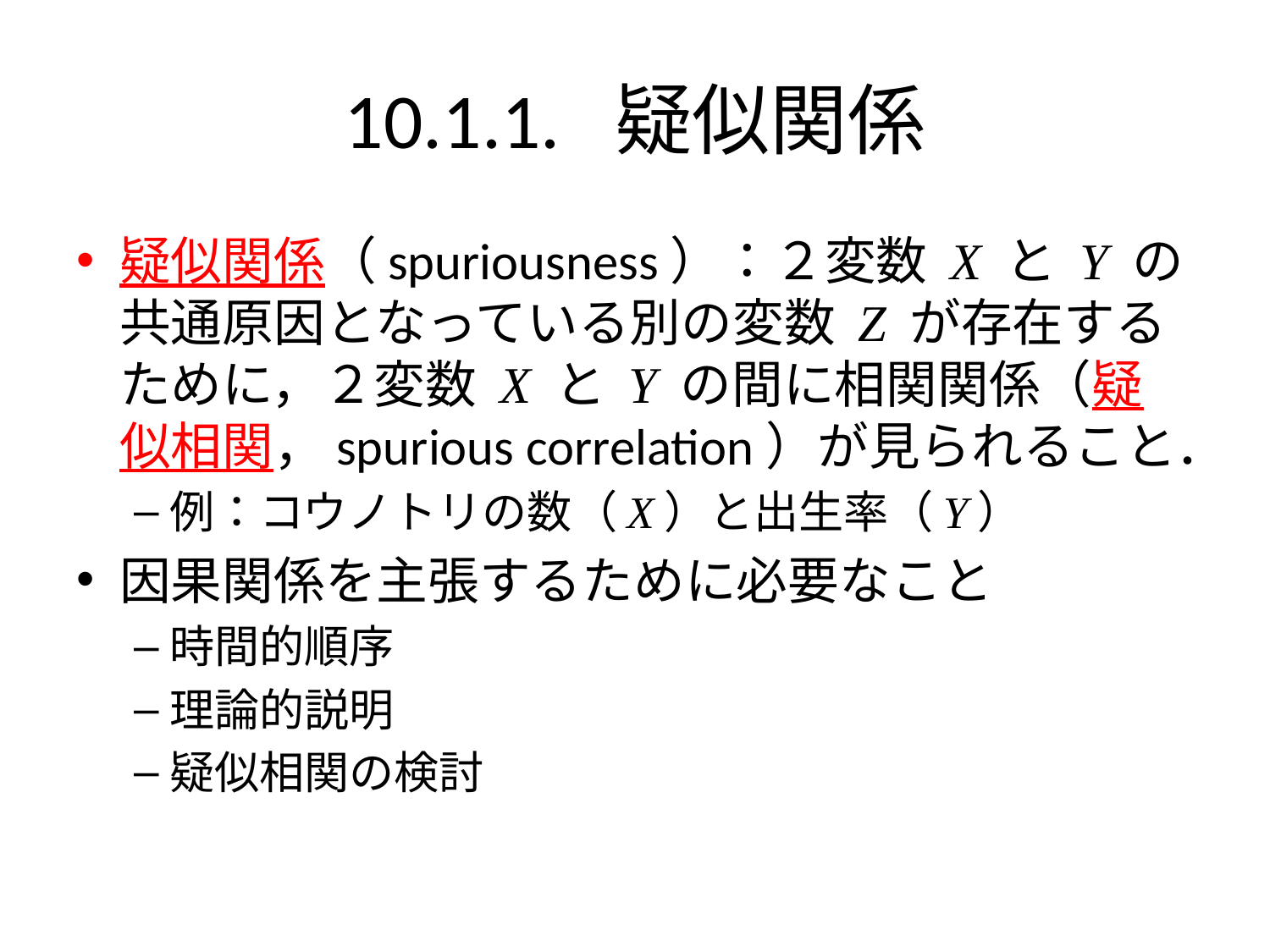

# 10.1.1.  疑似関係
疑似関係（spuriousness）：２変数 X と Y の共通原因となっている別の変数 Z が存在するために，２変数 X と Y の間に相関関係（疑似相関，spurious correlation）が見られること．
例：コウノトリの数（X）と出生率（Y）
因果関係を主張するために必要なこと
時間的順序
理論的説明
疑似相関の検討